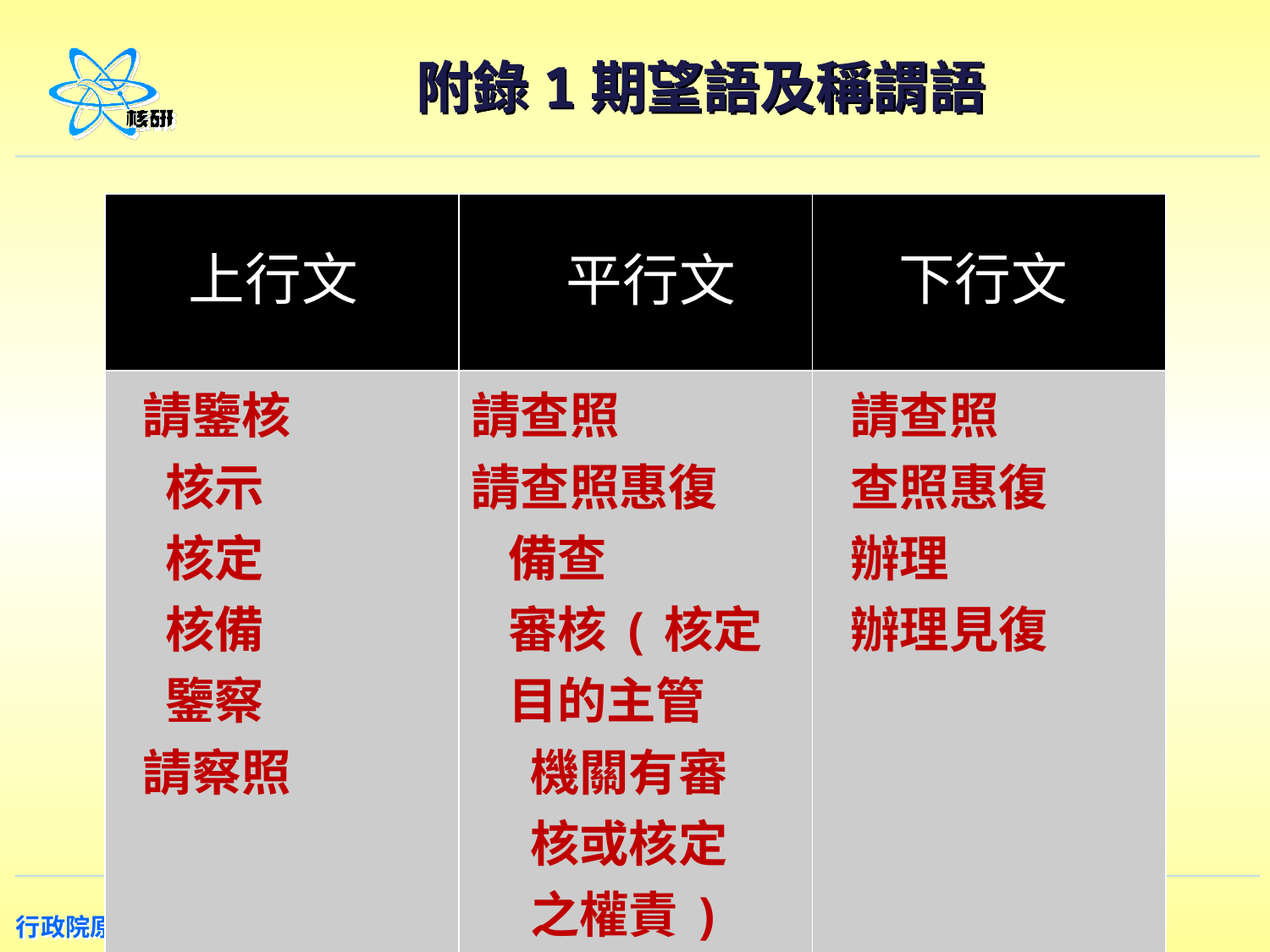

# 附錄1期望語及稱謂語
|  |  |  |
| --- | --- | --- |
| 請鑒核 核示 核定 核備 鑒察 請察照 | 請查照 請查照惠復 備查 審核(核定 目的主管 機關有審 核或核定 之權責) | 請查照 查照惠復 辦理 辦理見復 |
下行文
上行文
平行文